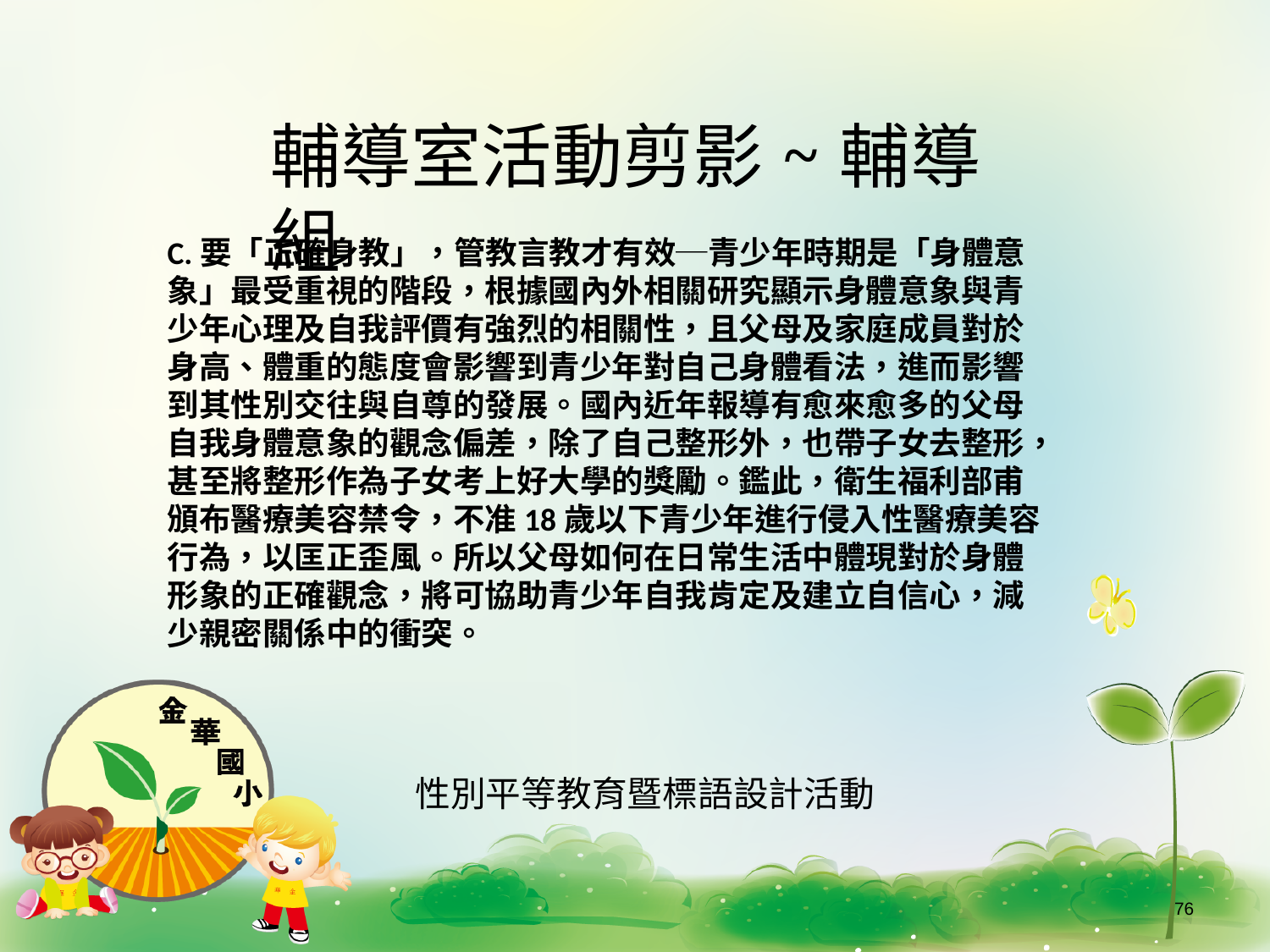

輔導室活動剪影~輔導組
C.要「正確身教」，管教言教才有效─青少年時期是「身體意象」最受重視的階段，根據國內外相關研究顯示身體意象與青少年心理及自我評價有強烈的相關性，且父母及家庭成員對於身高、體重的態度會影響到青少年對自己身體看法，進而影響到其性別交往與自尊的發展。國內近年報導有愈來愈多的父母自我身體意象的觀念偏差，除了自己整形外，也帶子女去整形，甚至將整形作為子女考上好大學的獎勵。鑑此，衛生福利部甫頒布醫療美容禁令，不准18歲以下青少年進行侵入性醫療美容行為，以匡正歪風。所以父母如何在日常生活中體現對於身體形象的正確觀念，將可協助青少年自我肯定及建立自信心，減少親密關係中的衝突。
性別平等教育暨標語設計活動
76